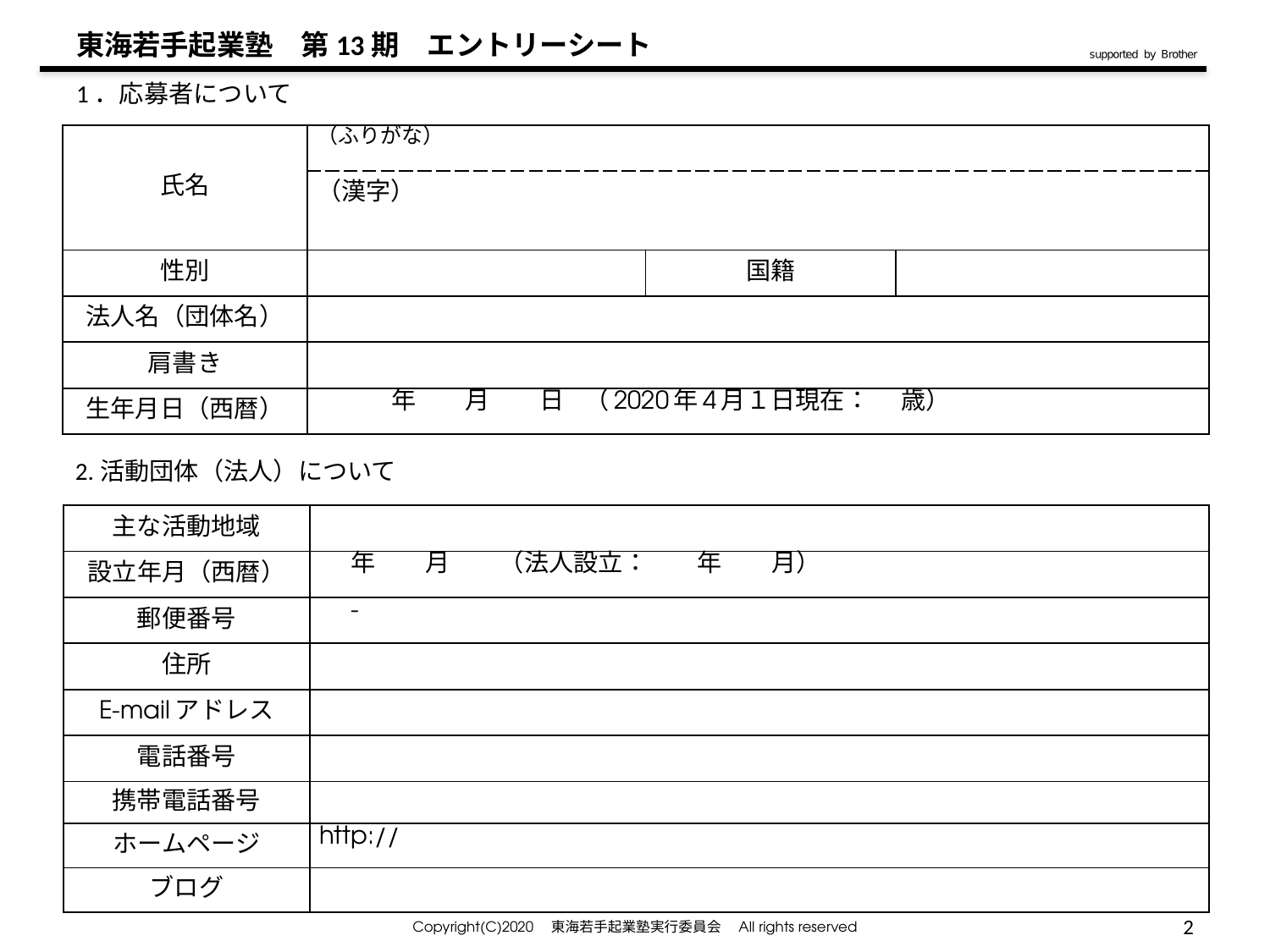

1．応募者について

| 氏名 | （ふりがな） |  |  |
| --- | --- | --- | --- |
|  | （漢字） |  |  |
| 性別 |  | 国籍 |  |
| 法人名（団体名） |  |  |  |
| 肩書き |  |  |  |
| 生年月日（西暦） | 年　　月　　日 （2020年4月１日現在： 　歳） |  |  |
2.活動団体（法人）について

| 主な活動地域 |  |
| --- | --- |
| 設立年月（西暦） | 年　　月　　（法人設立：　　年　　月） |
| 郵便番号 | - |
| 住所 |  |
| E-mailアドレス |  |
| 電話番号 |  |
| 携帯電話番号 |  |
| ホームページ | http:// |
| ブログ |  |
Copyright(C)2020　東海若手起業塾実行委員会　All rights reserved
2